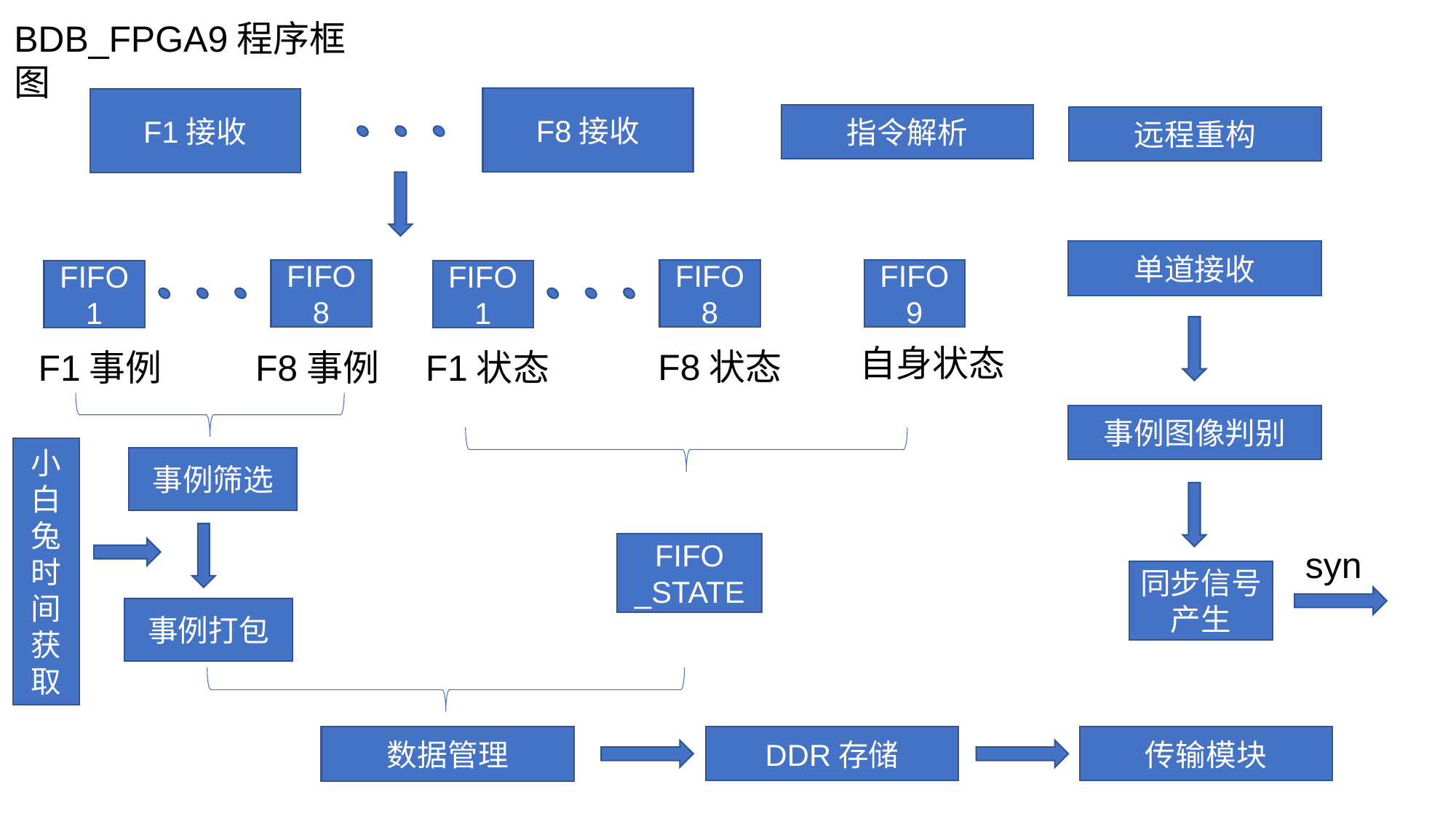

BDB_FPGA9程序框图
F8接收
F1接收
指令解析
远程重构

单道接收
FIFO8
FIFO8
FIFO9
FIFO1
FIFO1

自身状态
F8状态
F1状态
F1事例
F8事例
事例图像判别
小白兔时间获取
事例筛选

FIFO
_STATE
syn

同步信号产生

事例打包
传输模块
DDR存储
数据管理